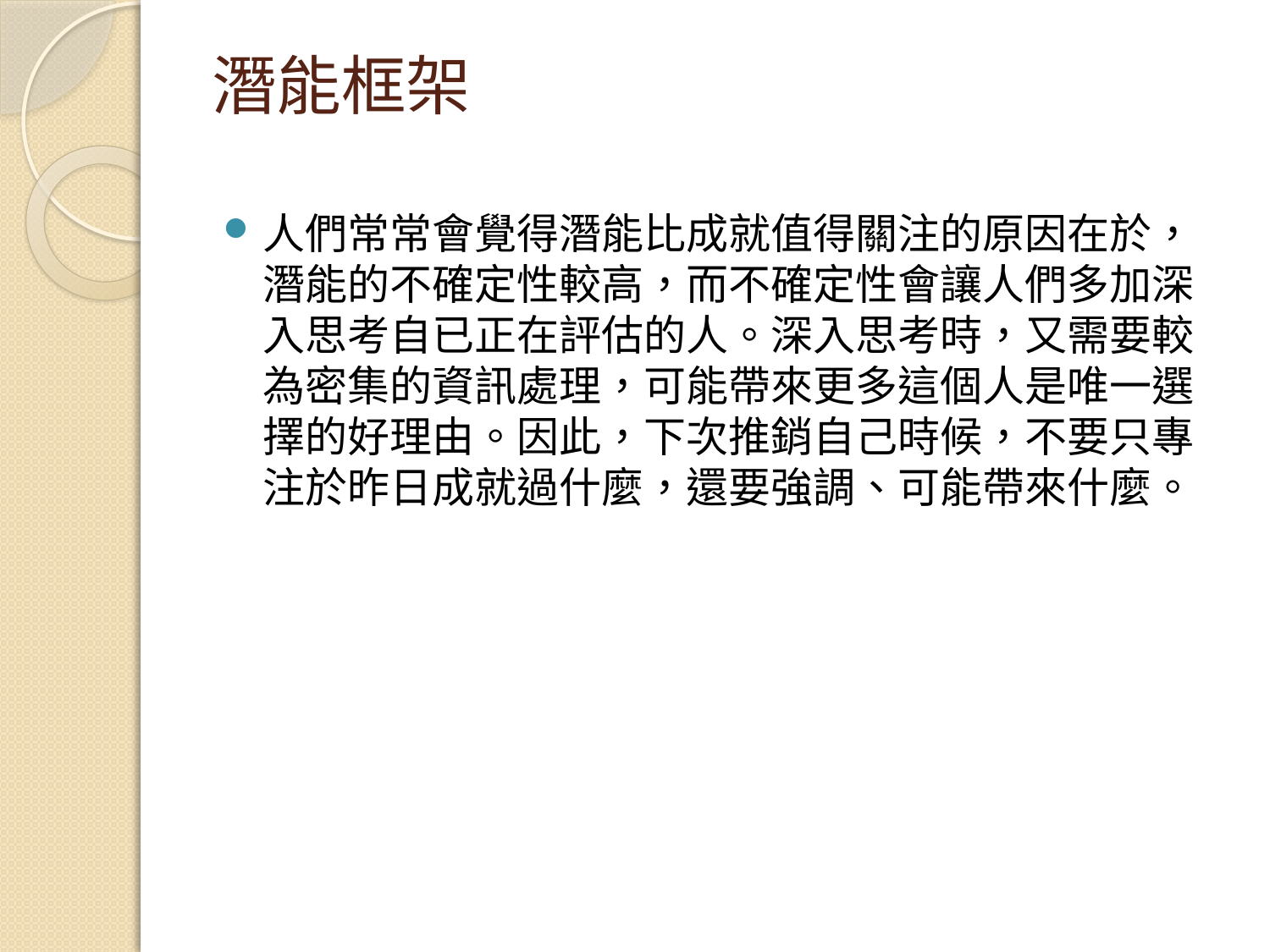

# 潛能框架
人們常常會覺得潛能比成就值得關注的原因在於，潛能的不確定性較高，而不確定性會讓人們多加深入思考自已正在評估的人。深入思考時，又需要較為密集的資訊處理，可能帶來更多這個人是唯一選擇的好理由。因此，下次推銷自己時候，不要只專注於昨日成就過什麼，還要強調、可能帶來什麼。